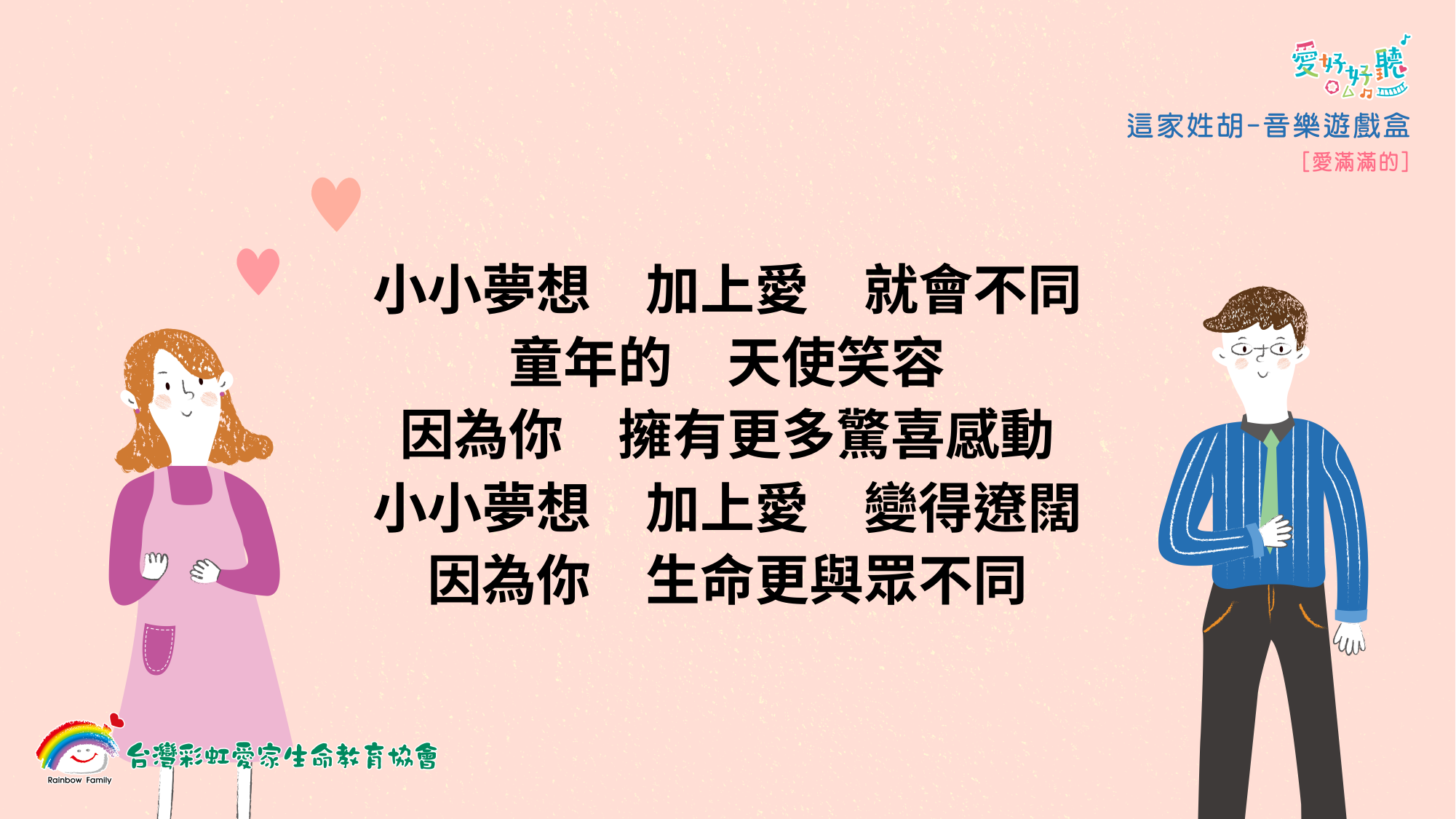

小小夢想　加上愛　就會不同
童年的　天使笑容
因為你　擁有更多驚喜感動
小小夢想　加上愛　變得遼闊
因為你　生命更與眾不同